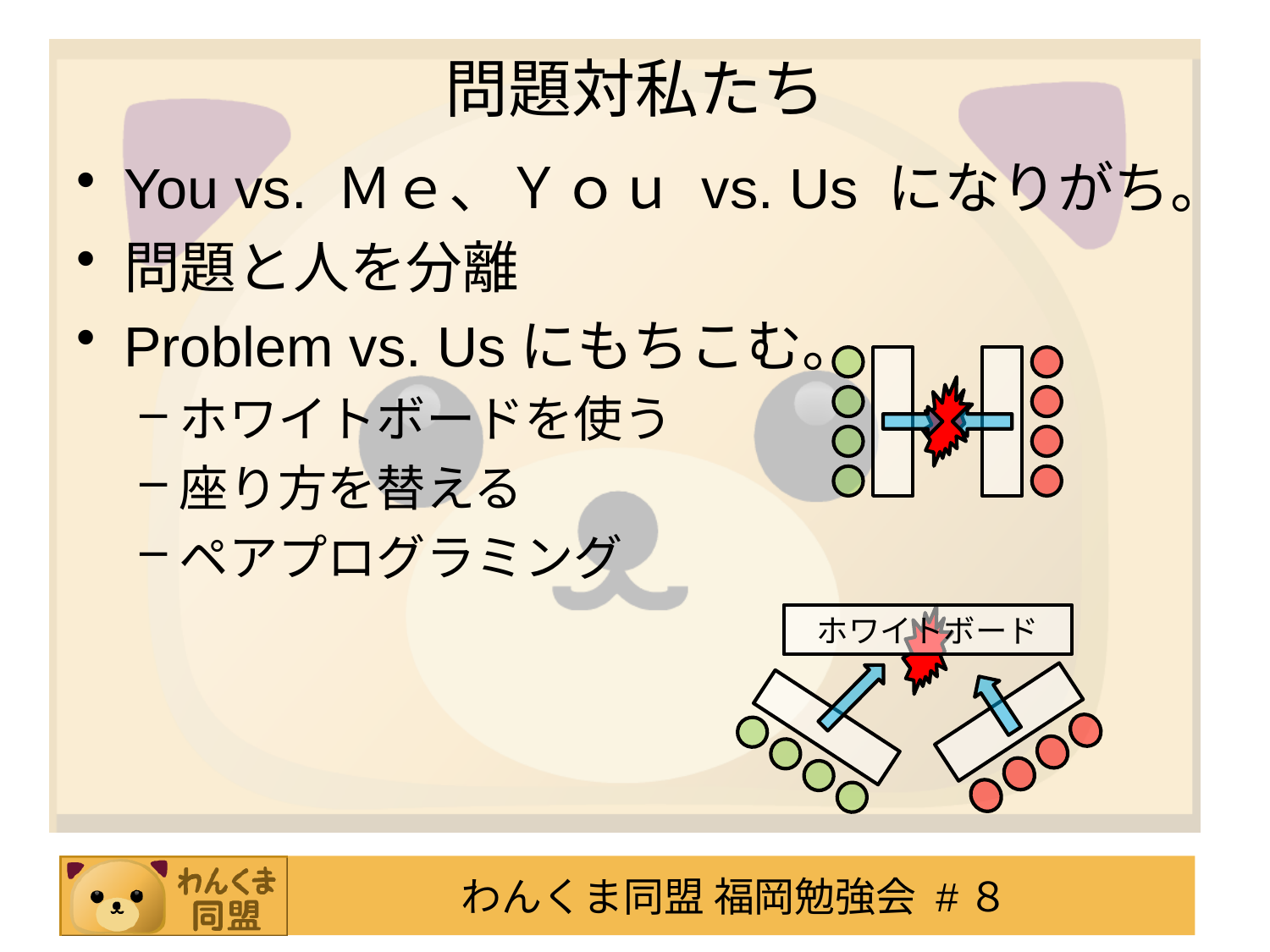

# 問題対私たち
You vs. Ｍｅ、Ｙｏｕ vs. Us になりがち。
問題と人を分離
Problem vs. Usにもちこむ。
ホワイトボードを使う
座り方を替える
ペアプログラミング

ホワイトボード